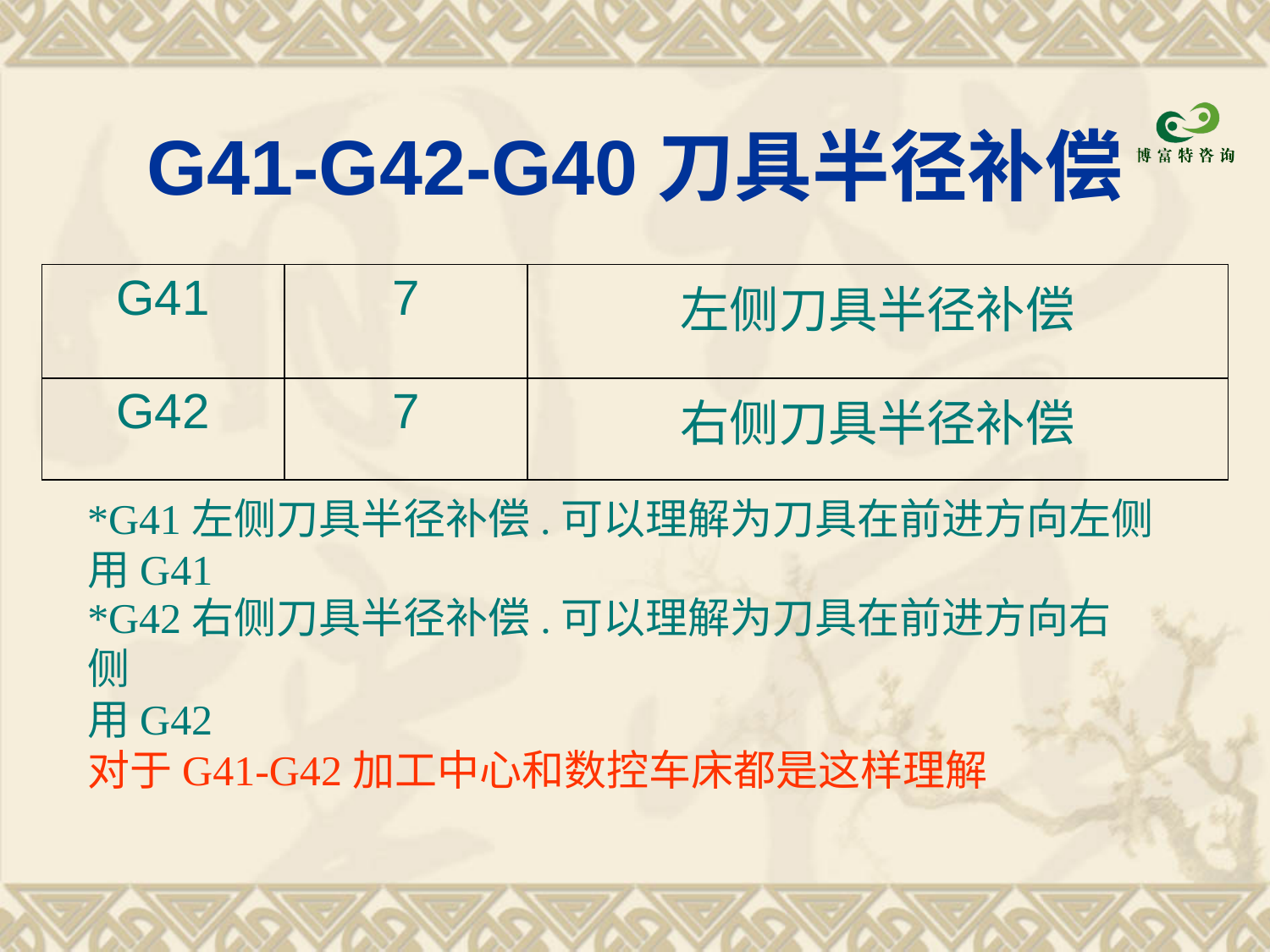

# G41-G42-G40刀具半径补偿
| G41 | 7 | 左侧刀具半径补偿 |
| --- | --- | --- |
| G42 | 7 | 右侧刀具半径补偿 |
*G41左侧刀具半径补偿.可以理解为刀具在前进方向左侧用G41
*G42右侧刀具半径补偿.可以理解为刀具在前进方向右侧
用G42
对于G41-G42加工中心和数控车床都是这样理解